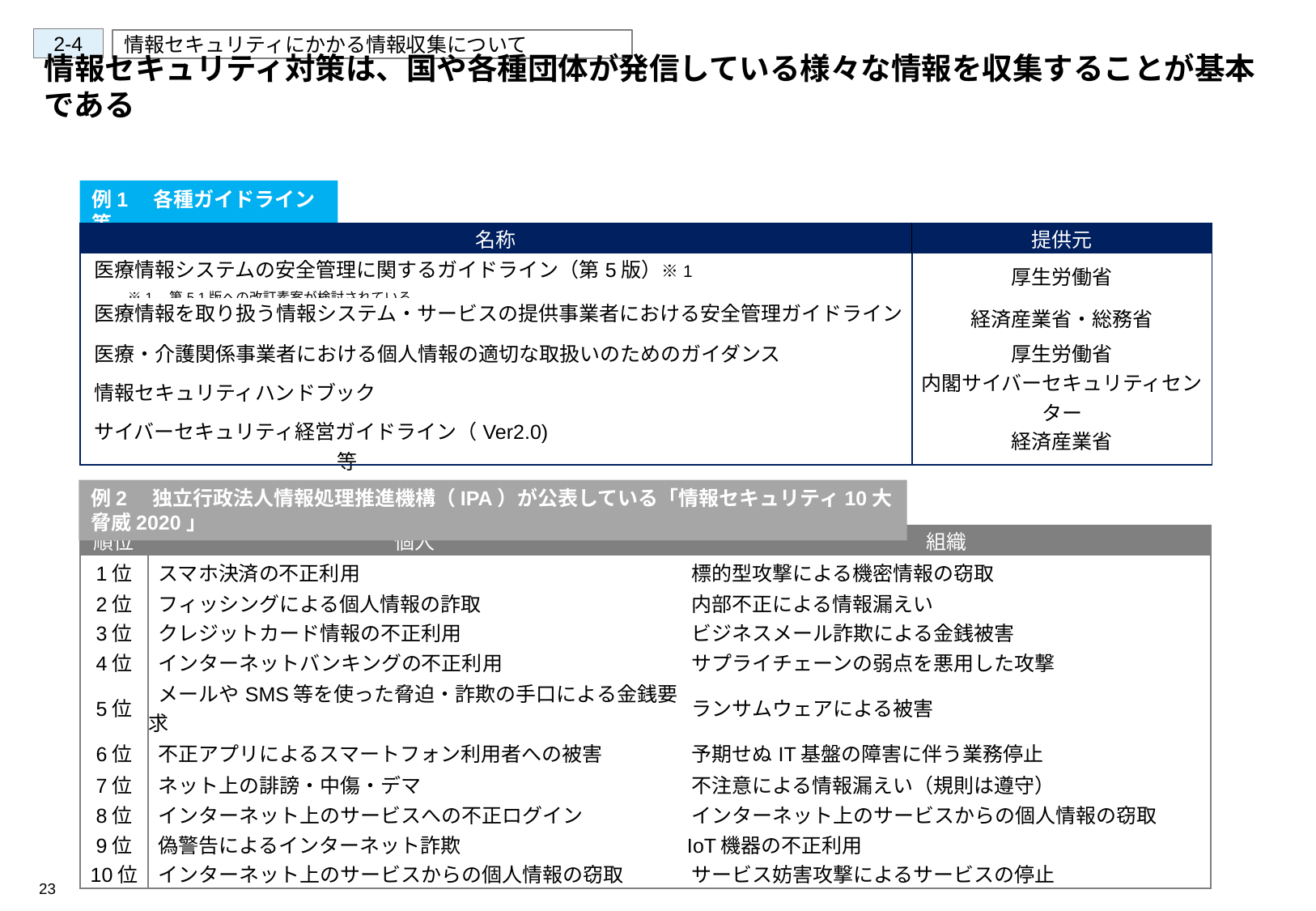

2-4
情報セキュリティにかかる情報収集について
情報セキュリティ対策は、国や各種団体が発信している様々な情報を収集することが基本である
例1　各種ガイドライン等
| 名称 | 提供元 |
| --- | --- |
| 医療情報システムの安全管理に関するガイドライン（第5版）※1 　　※1　第5.1版への改訂素案が検討されている | 厚生労働省 |
| 医療情報を取り扱う情報システム・サービスの提供事業者における安全管理ガイドライン | 経済産業省・総務省 |
| 医療・介護関係事業者における個人情報の適切な取扱いのためのガイダンス | 厚生労働省 |
| 情報セキュリティハンドブック | 内閣サイバーセキュリティセンター |
| サイバーセキュリティ経営ガイドライン（Ver2.0)　　　　　　　　　　　　　　　　　　　　　　　　　　　　　等 | 経済産業省 |
例2　独立行政法人情報処理推進機構（IPA）が公表している「情報セキュリティ10大脅威2020」
| 順位 | 個人 | 組織 |
| --- | --- | --- |
| 1位 | スマホ決済の不正利用 | 標的型攻撃による機密情報の窃取 |
| 2位 | フィッシングによる個人情報の詐取 | 内部不正による情報漏えい |
| 3位 | クレジットカード情報の不正利用 | ビジネスメール詐欺による金銭被害 |
| 4位 | インターネットバンキングの不正利用 | サプライチェーンの弱点を悪用した攻撃 |
| 5位 | メールやSMS等を使った脅迫・詐欺の手口による金銭要求 | ランサムウェアによる被害 |
| 6位 | 不正アプリによるスマートフォン利用者への被害 | 予期せぬIT基盤の障害に伴う業務停止 |
| 7位 | ネット上の誹謗・中傷・デマ | 不注意による情報漏えい（規則は遵守） |
| 8位 | インターネット上のサービスへの不正ログイン | インターネット上のサービスからの個人情報の窃取 |
| 9位 | 偽警告によるインターネット詐欺 | IoT機器の不正利用 |
| 10位 | インターネット上のサービスからの個人情報の窃取 | サービス妨害攻撃によるサービスの停止 |
23